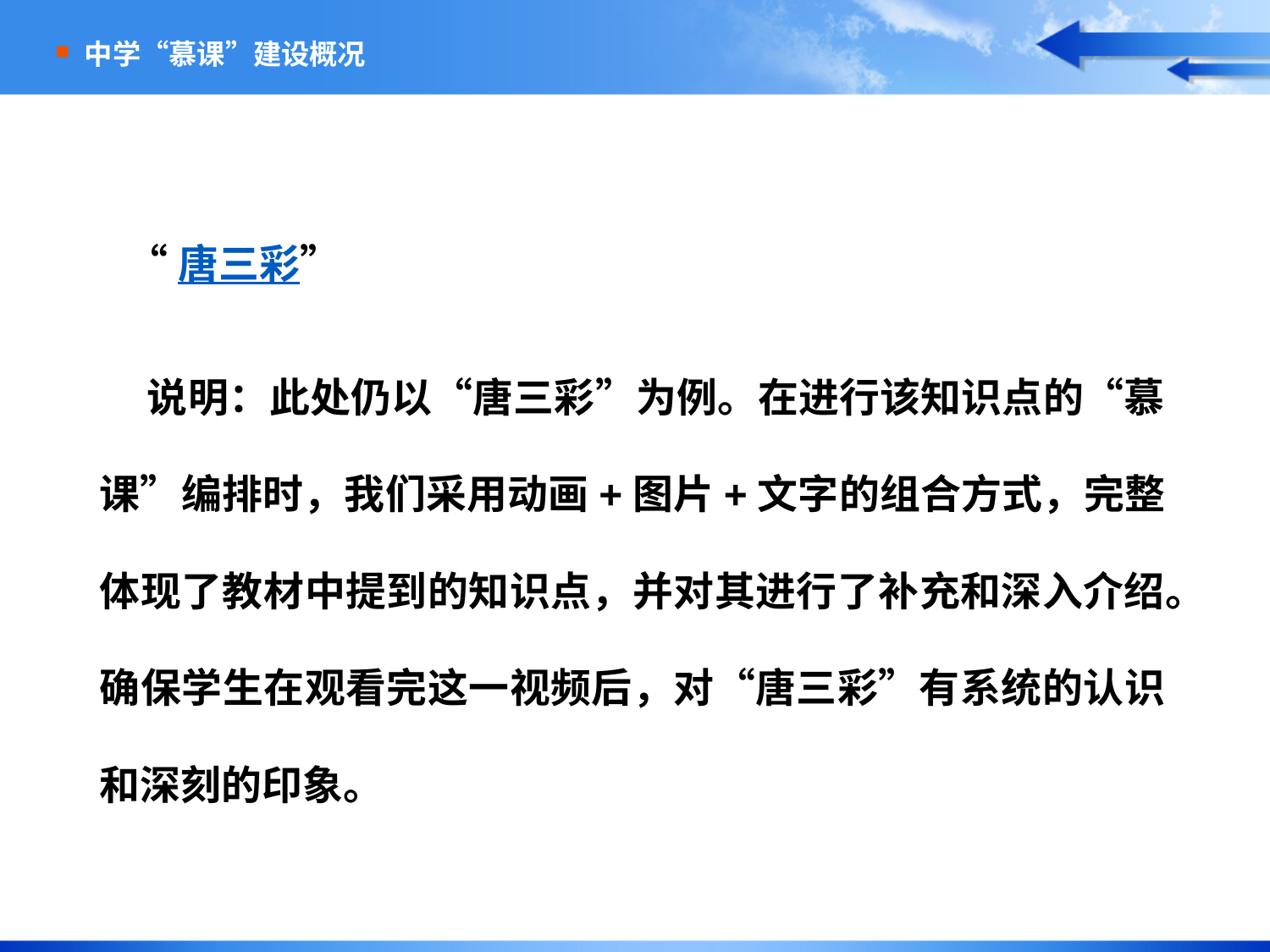

中学“慕课”建设概况
   “唐三彩”
    说明：此处仍以“唐三彩”为例。在进行该知识点的“慕课”编排时，我们采用动画+图片+文字的组合方式，完整体现了教材中提到的知识点，并对其进行了补充和深入介绍。确保学生在观看完这一视频后，对“唐三彩”有系统的认识和深刻的印象。